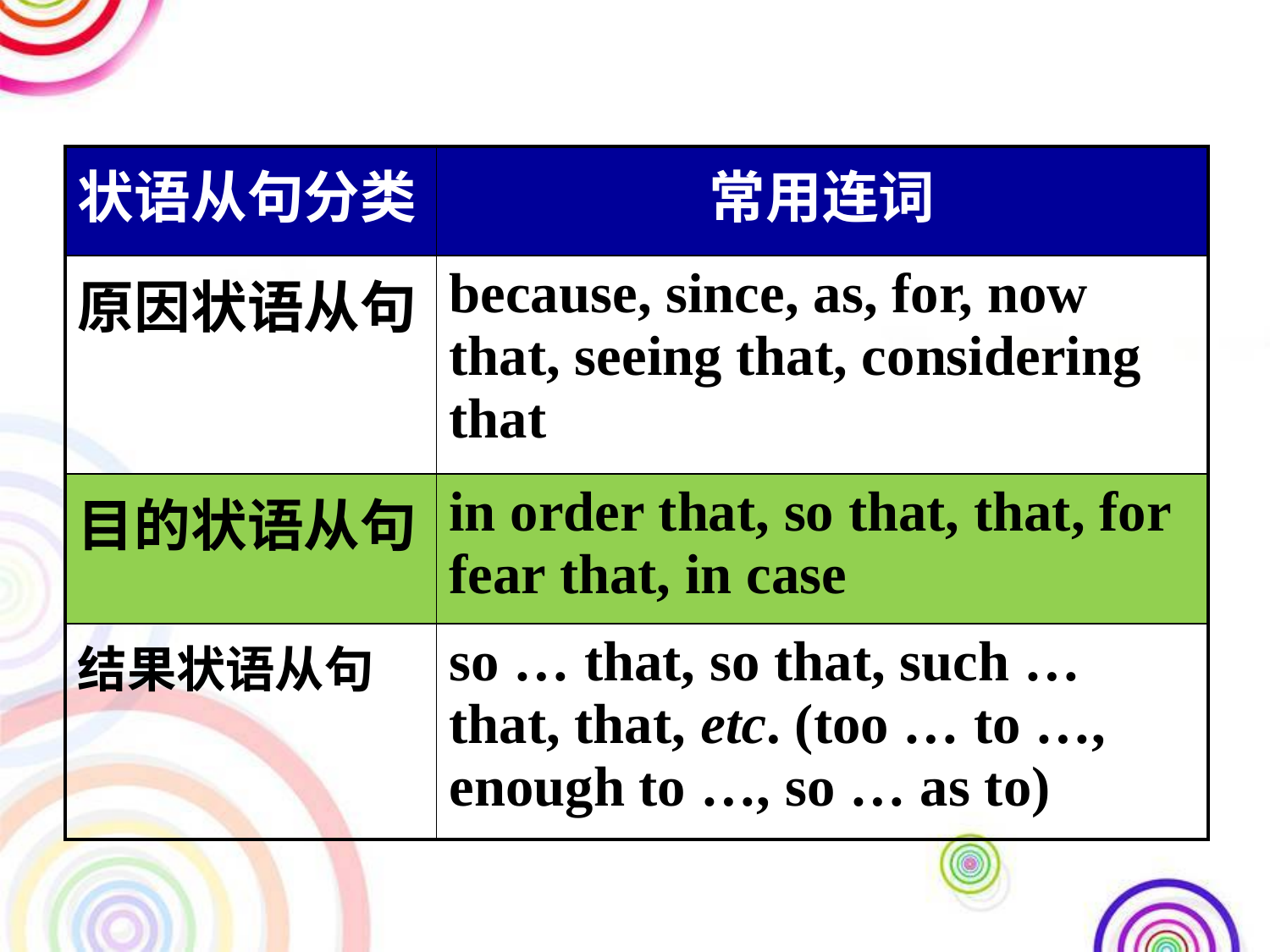

| 状语从句分类 | 常用连词 |
| --- | --- |
| 原因状语从句 | because, since, as, for, now that, seeing that, considering that |
| 目的状语从句 | in order that, so that, that, for fear that, in case |
| 结果状语从句 | so … that, so that, such … that, that, etc. (too … to …, enough to …, so … as to) |